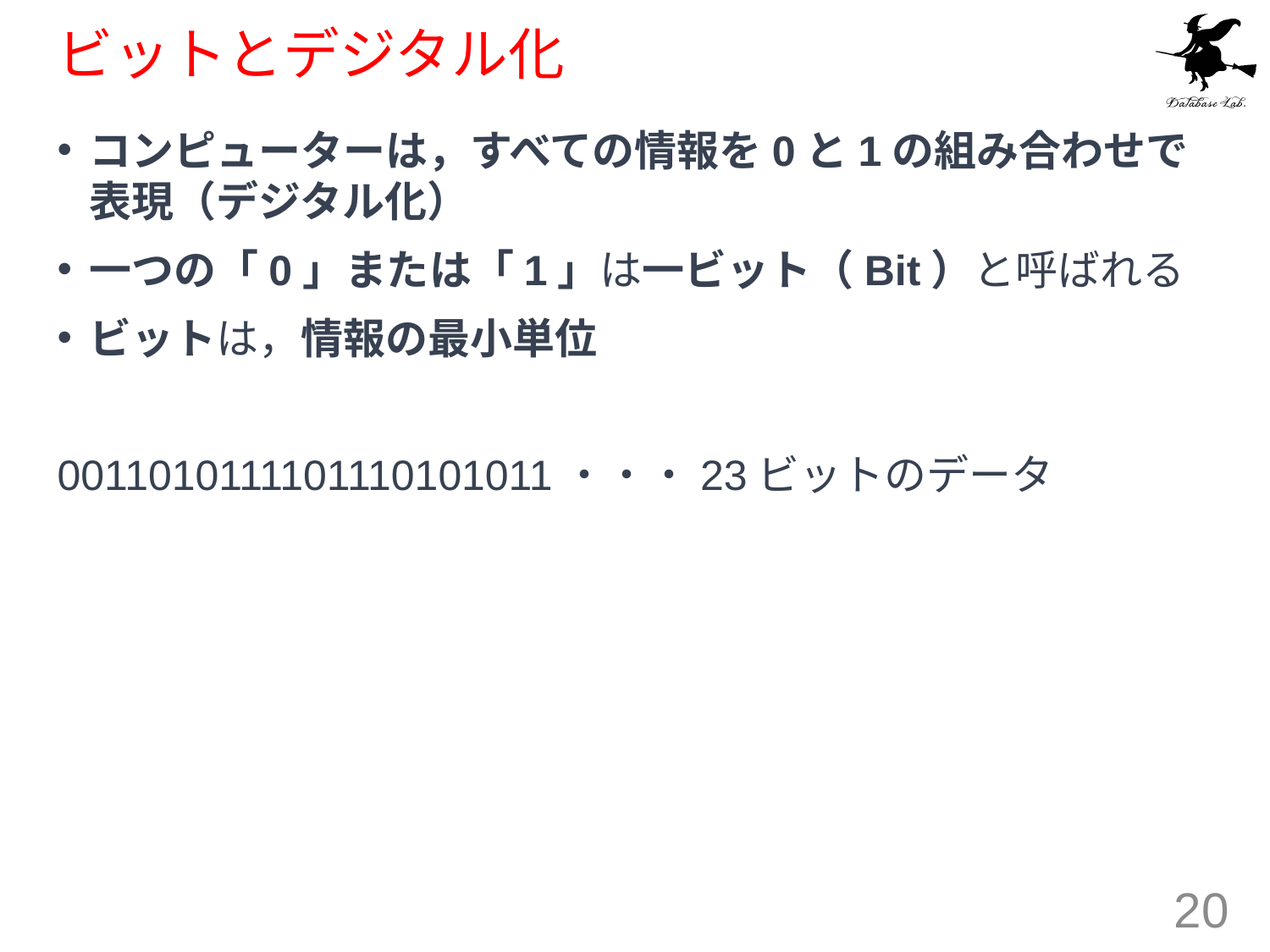

# ビットとデジタル化
コンピューターは，すべての情報を0と1の組み合わせで表現（デジタル化）
一つの「0」または「1」は一ビット（Bit）と呼ばれる
ビットは，情報の最小単位

0011010111101110101011・・・23ビットのデータ

20